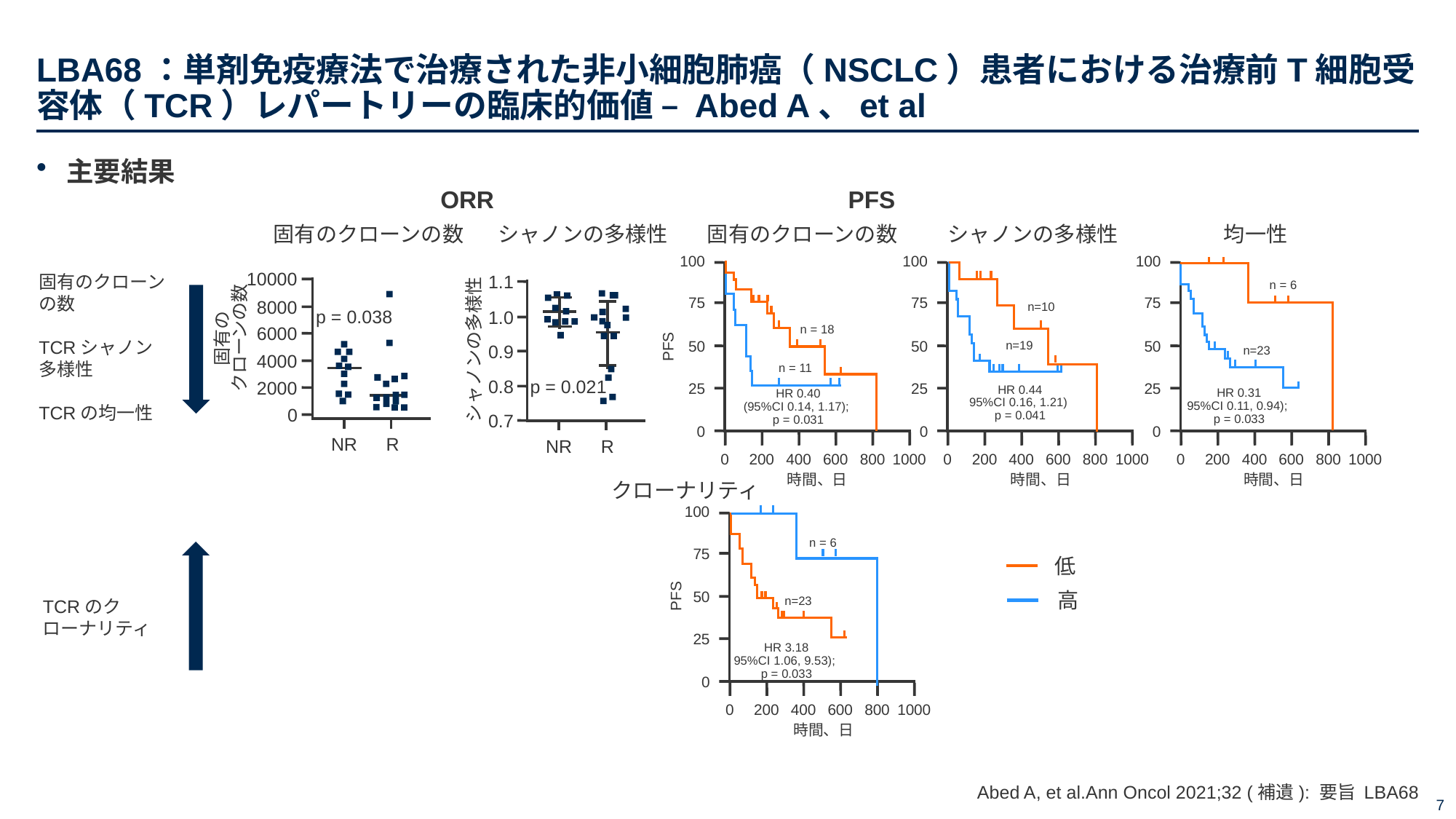

# LBA68：単剤免疫療法で治療された非小細胞肺癌（NSCLC）患者における治療前T細胞受容体（TCR）レパートリーの臨床的価値 – Abed A、et al
主要結果
ORR
シャノンの多様性
1.1

1.0

0.9

シャノンの多様性

0.8

p = 0.021

0.7

NR
R
PFS
固有のクローンの数
固有のクローンの数

n = 18
n = 11
シャノンの多様性
100

75

50

25
HR 0.44
95%CI 0.16, 1.21)
p = 0.041

0

0
200
400
600
800
1000
時間、日

n=10
n=19
均一性
100

75

50

25
HR 0.31
95%CI 0.11, 0.94);
p = 0.033

0

0
200
400
600
800
1000
時間、日

n = 6
n=23
100

75

PFS
50

25

0

0
200
400
600
800
1000
時間、日

HR 0.40
(95%CI 0.14, 1.17);
p = 0.031
10000

8000

6000

4000

2000

0

固有のクローンの数
TCRシャノン
多様性

TCRの均一性

p = 0.038
固有の
クローンの数

NR
R
クローナリティ
100

75

50

25
HR 3.18
95%CI 1.06, 9.53);
p = 0.033

0

0
200
400
600
800
1000
時間、日

n = 6
n=23
PFS

低
高
TCRのクローナリティ
Abed A, et al.Ann Oncol 2021;32 (補遺): 要旨 LBA68